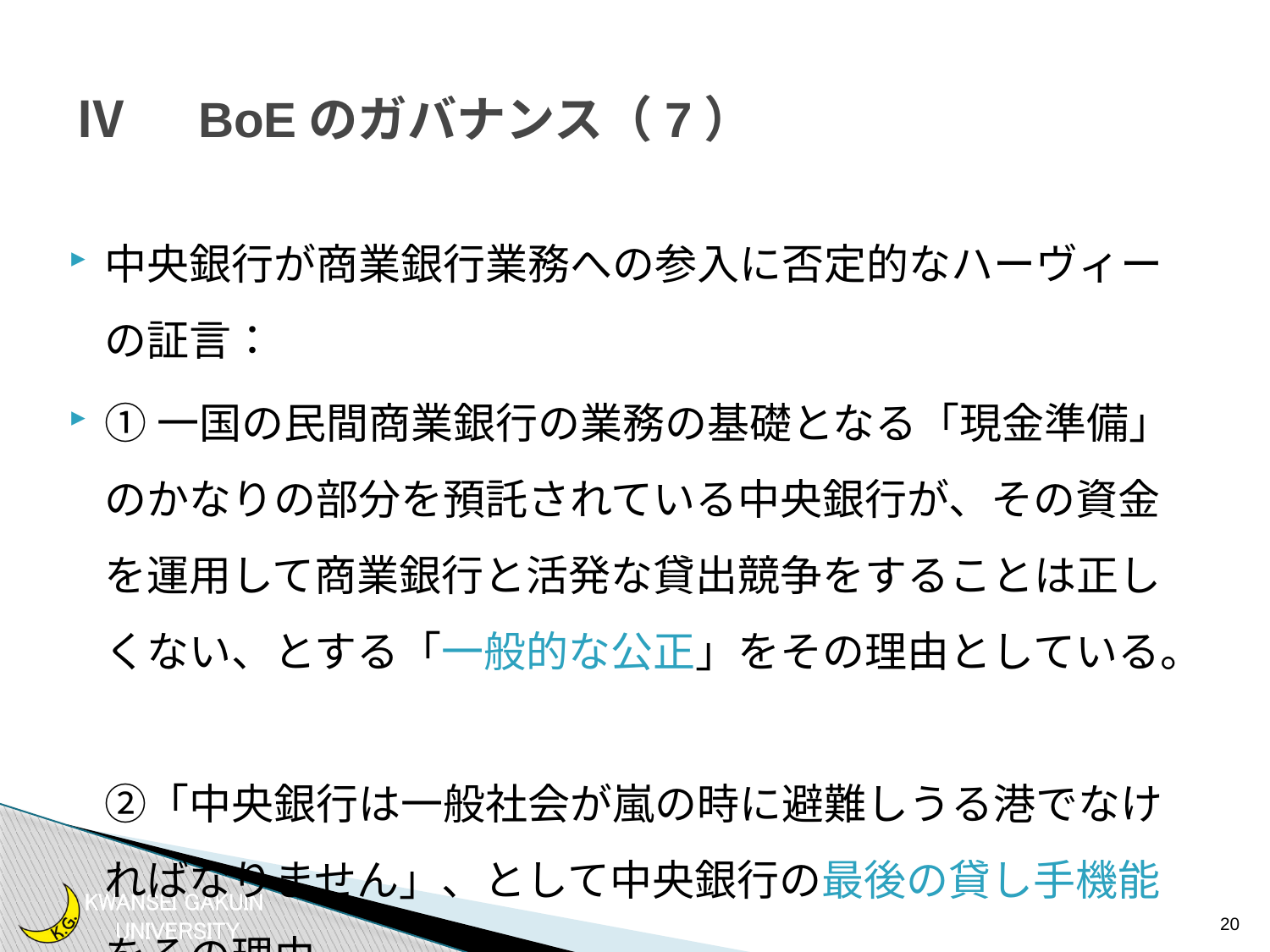

# Ⅳ　BoEのガバナンス（7）
中央銀行が商業銀行業務への参入に否定的なハーヴィーの証言：
①一国の民間商業銀行の業務の基礎となる「現金準備」のかなりの部分を預託されている中央銀行が、その資金を運用して商業銀行と活発な貸出競争をすることは正しくない、とする「一般的な公正」をその理由としている。
②「中央銀行は一般社会が嵐の時に避難しうる港でなければなりません」、として中央銀行の最後の貸し手機能をその理由

20